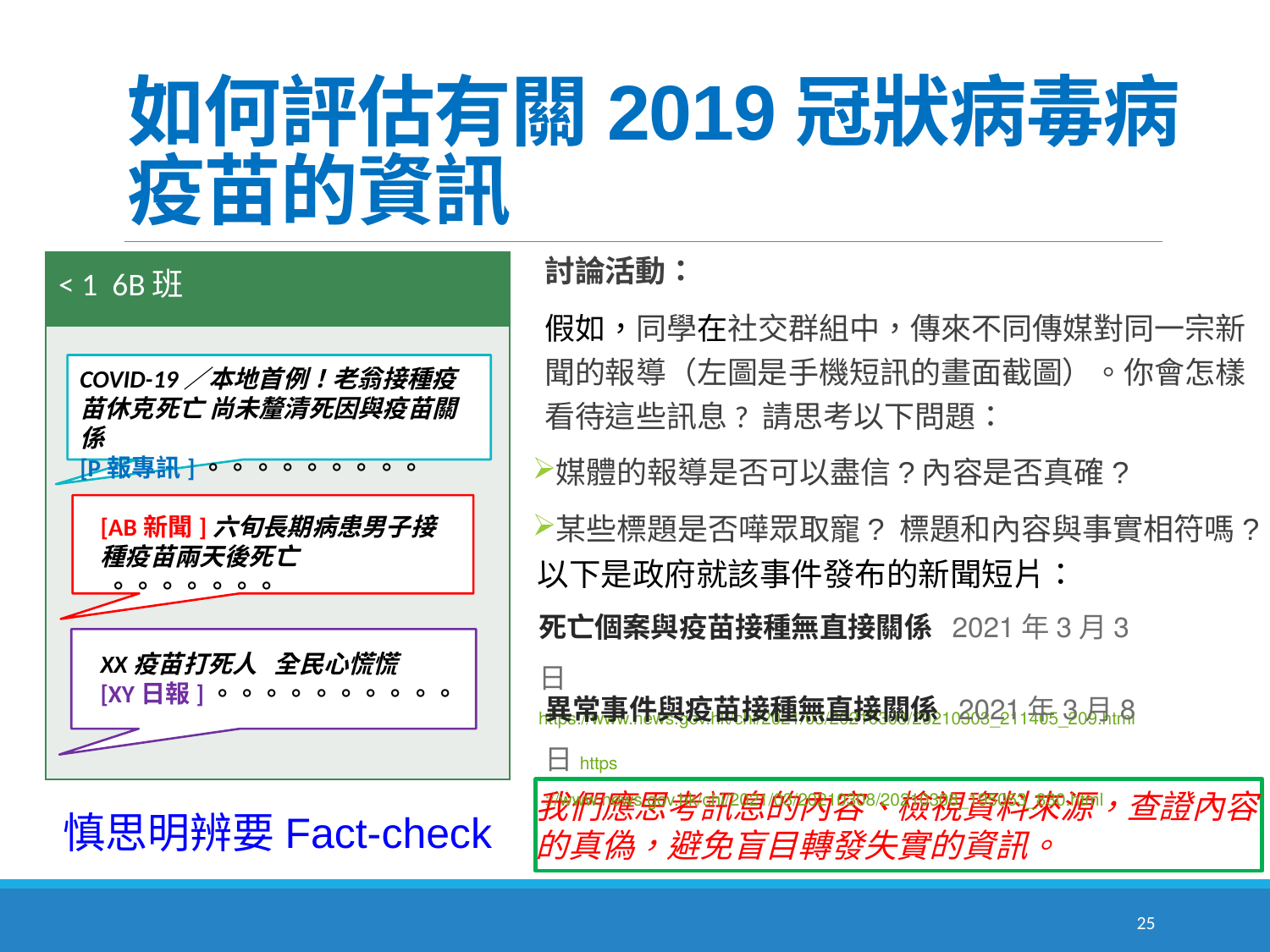

# 如何評估有關2019冠狀病毒病疫苗的資訊
討論活動：
假如，同學在社交群組中，傳來不同傳媒對同一宗新聞的報導（左圖是手機短訊的畫面截圖）。你會怎樣看待這些訊息? 請思考以下問題：
媒體的報導是否可以盡信?內容是否真確?
某些標題是否嘩眾取寵? 標題和內容與事實相符嗎?

| < 1 6B班 |
| --- |
|  |

COVID-19／本地首例！老翁接種疫苗休克死亡 尚未釐清死因與疫苗關係
[P報專訊]。。。。。。。。。

[AB新聞]六旬長期病患男子接種疫苗兩天後死亡  。。。。。。。
以下是政府就該事件發布的新聞短片：

死亡個案與疫苗接種無直接關係  2021年3月3日
https://www.news.gov.hk/chi/2021/03/20210303/20210303_211405_209.html

XX疫苗打死人   全民心慌慌
[XY日報]。。。。。。。。。。
異常事件與疫苗接種無直接關係  2021年3月8日https://www.news.gov.hk/chi/2021/03/20210308/20210308_195053_830.html
我們應思考訊息的內容、檢視資料來源，查證內容的真偽，避免盲目轉發失實的資訊。

慎思明辨要Fact-check
25